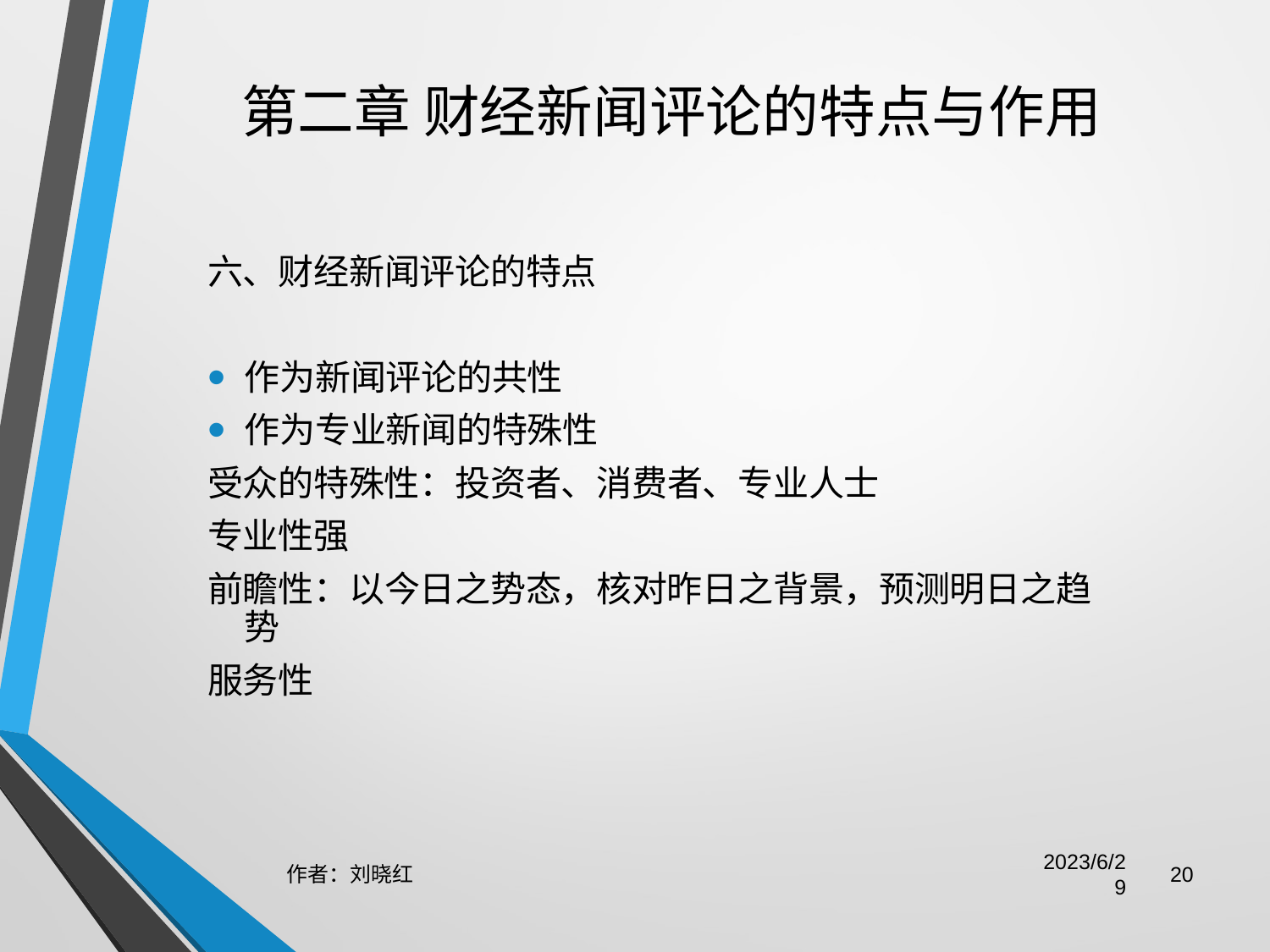

# 第二章 财经新闻评论的特点与作用
六、财经新闻评论的特点

作为新闻评论的共性
作为专业新闻的特殊性
受众的特殊性：投资者、消费者、专业人士
专业性强
前瞻性：以今日之势态，核对昨日之背景，预测明日之趋势
服务性
作者：刘晓红
2023/6/29
20